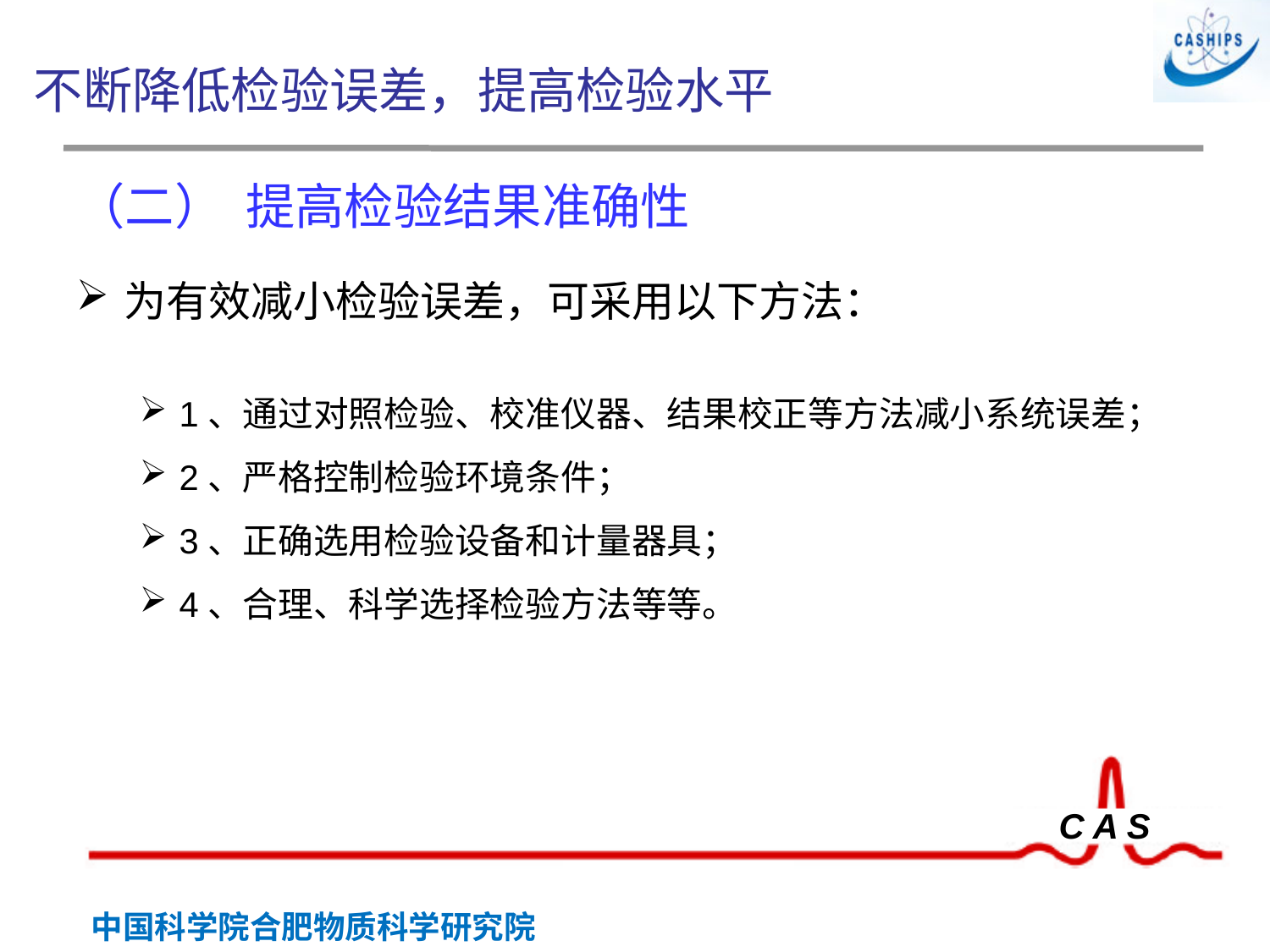

# 不断降低检验误差，提高检验水平
（二）  提高检验结果准确性

为有效减小检验误差，可采用以下方法：

1、通过对照检验、校准仪器、结果校正等方法减小系统误差；
2、严格控制检验环境条件；
3、正确选用检验设备和计量器具；
4、合理、科学选择检验方法等等。